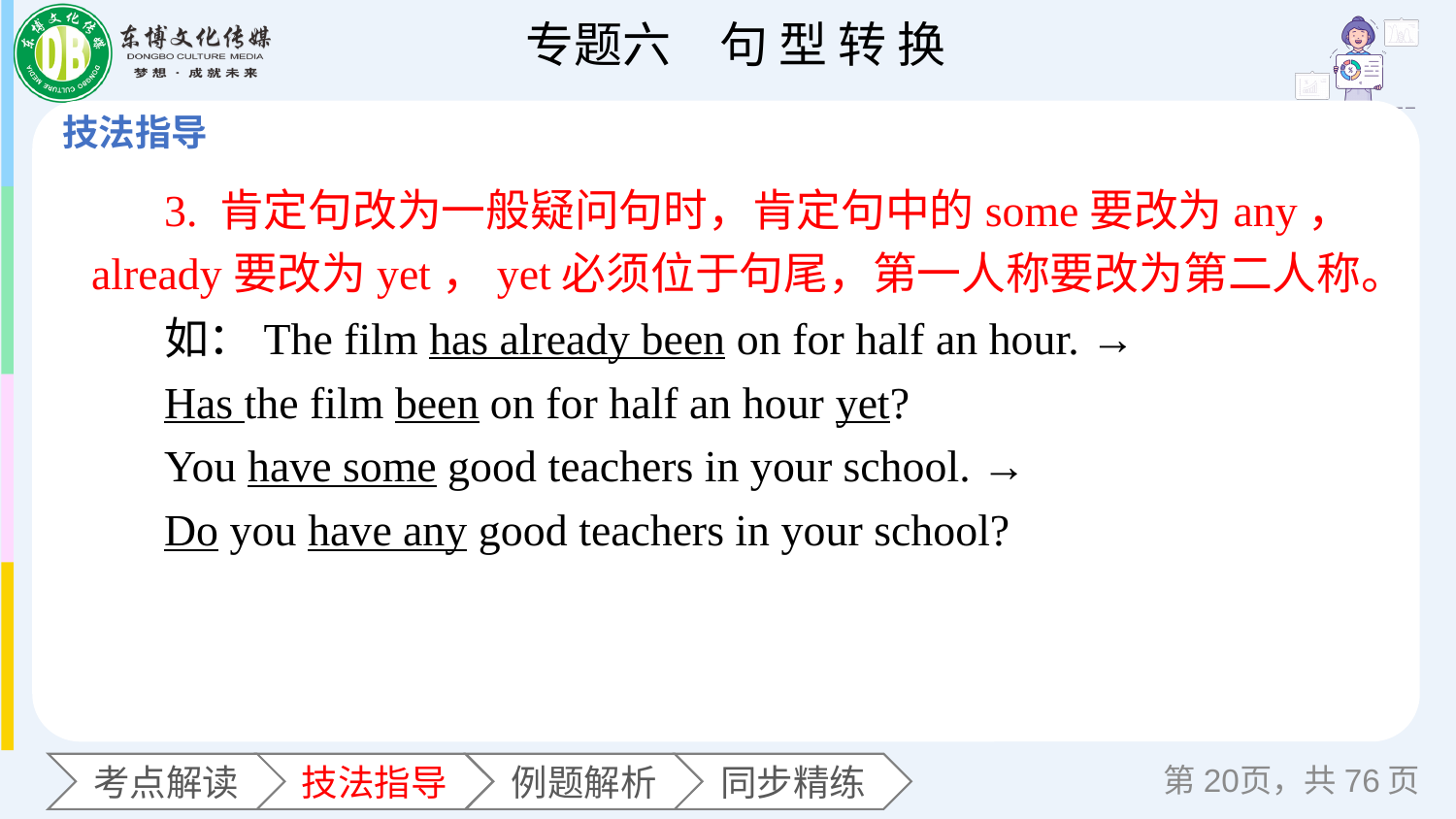

3. 肯定句改为一般疑问句时，肯定句中的some要改为any，already要改为yet，yet必须位于句尾，第一人称要改为第二人称。
如：The film has already been on for half an hour. →
Has the film been on for half an hour yet?
You have some good teachers in your school. →
Do you have any good teachers in your school?
第20页，共76页